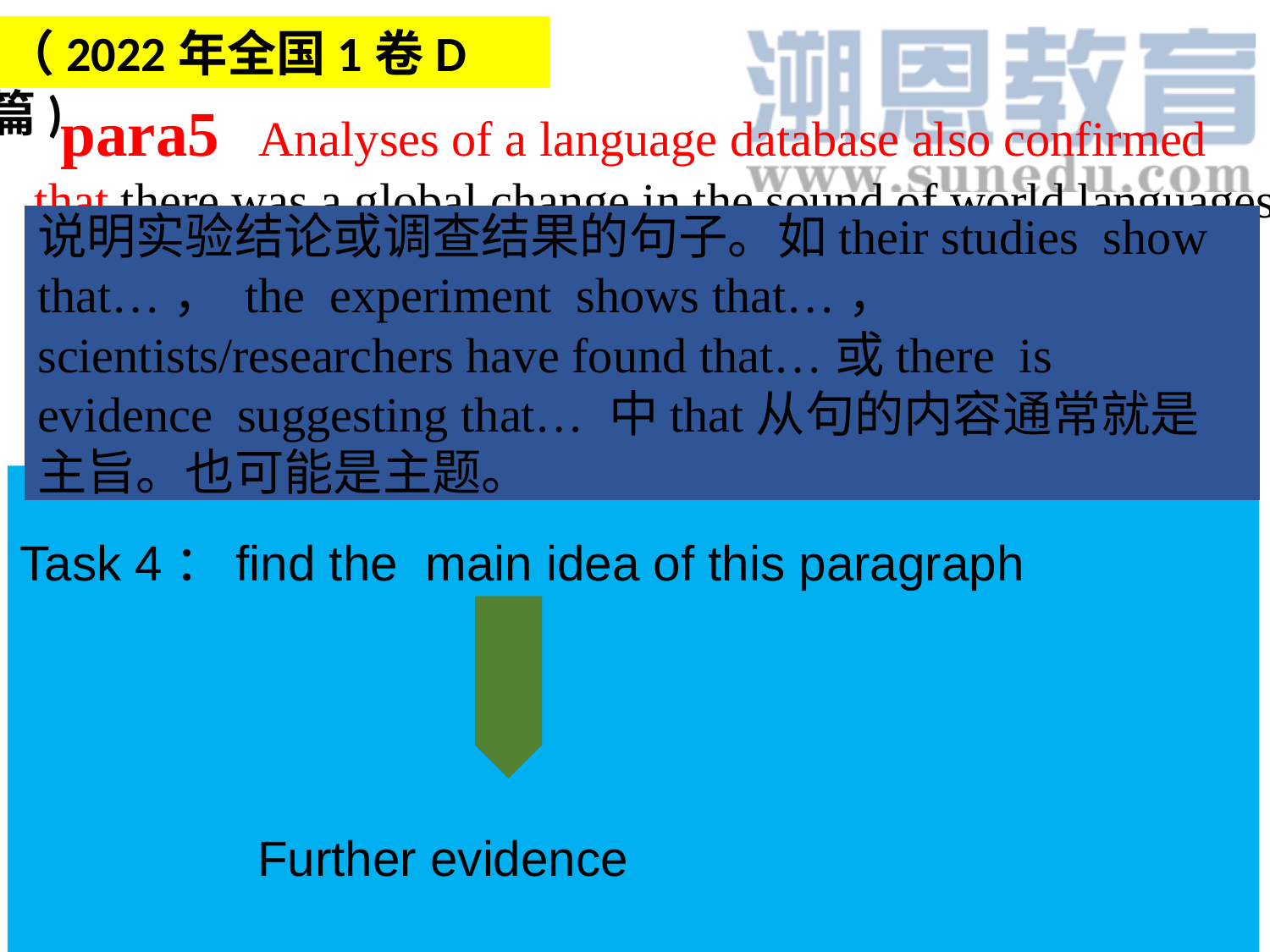

para5      Analyses of a language database also confirmed that there was a global change in the sound of world languages after the Neolithic age, with the use of “f” and “v” increasing remarkably during the last few thousand years. These sounds are still not found in the languages of many hunter-gatherer people today.

（2022年全国1卷D篇)
说明实验结论或调查结果的句子。如their studies  show  that…， the  experiment  shows that…， scientists/researchers have found that…或there  is  evidence  suggesting that… 中that从句的内容通常就是主旨。也可能是主题。

Task 4：find the  main idea of this paragraph

Further evidence